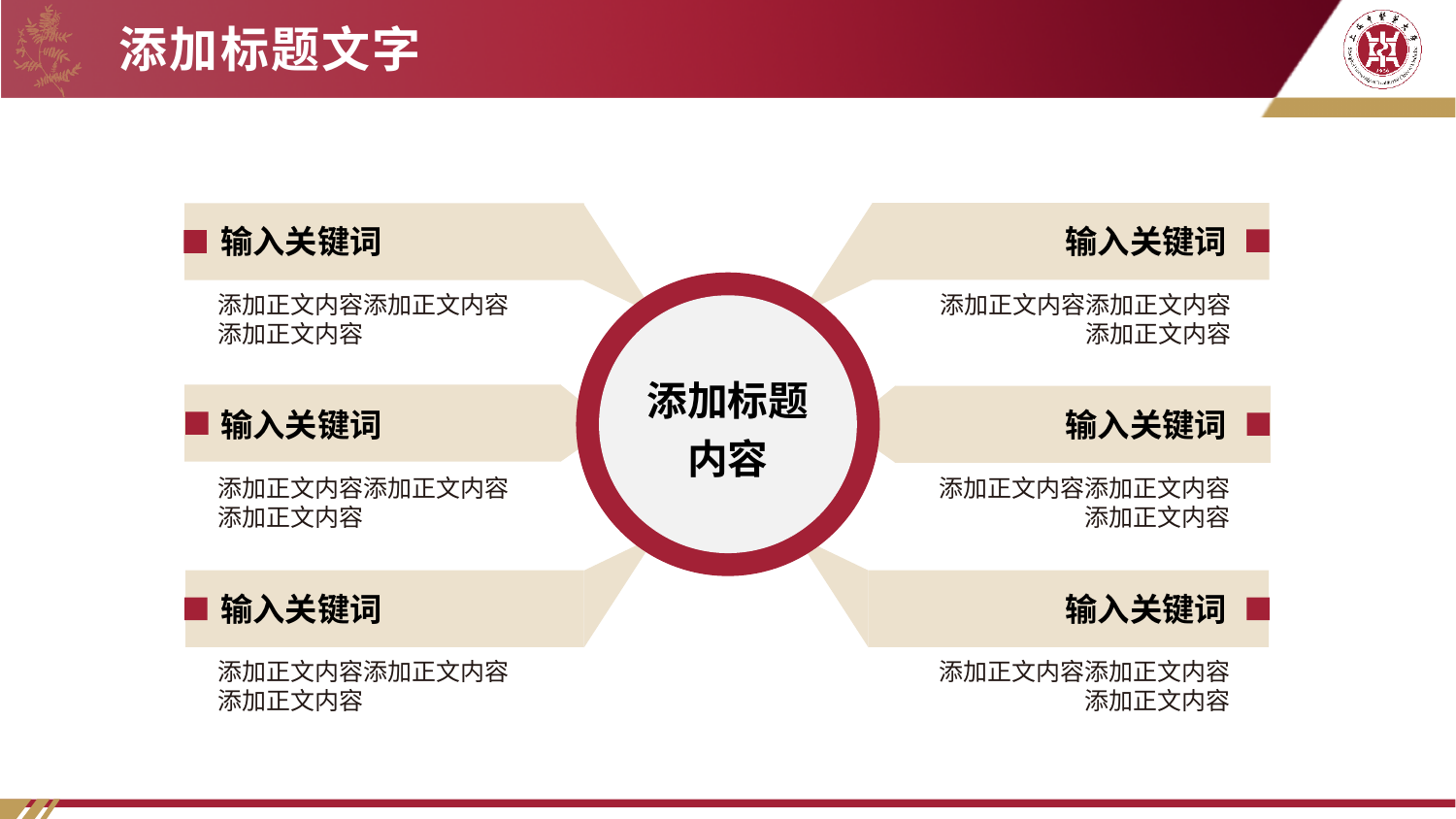

# 添加标题文字

输入关键词
输入关键词

添加标题
内容
添加正文内容添加正文内容
添加正文内容
添加正文内容添加正文内容
添加正文内容

输入关键词
输入关键词
添加正文内容添加正文内容
添加正文内容
添加正文内容添加正文内容
添加正文内容

输入关键词
输入关键词

添加正文内容添加正文内容
添加正文内容
添加正文内容添加正文内容
添加正文内容